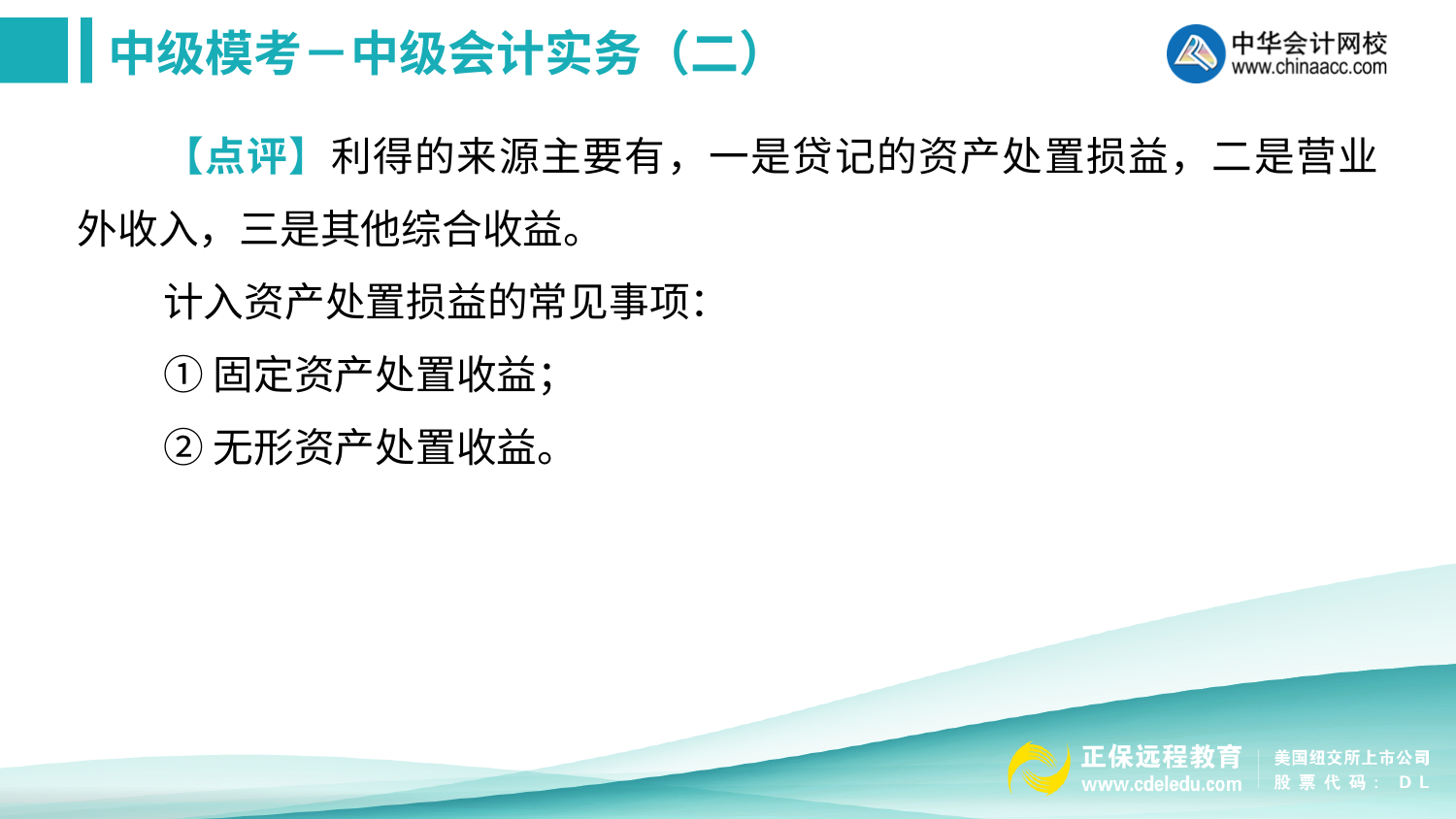

【点评】利得的来源主要有，一是贷记的资产处置损益，二是营业外收入，三是其他综合收益。
计入资产处置损益的常见事项：
①固定资产处置收益；
②无形资产处置收益。